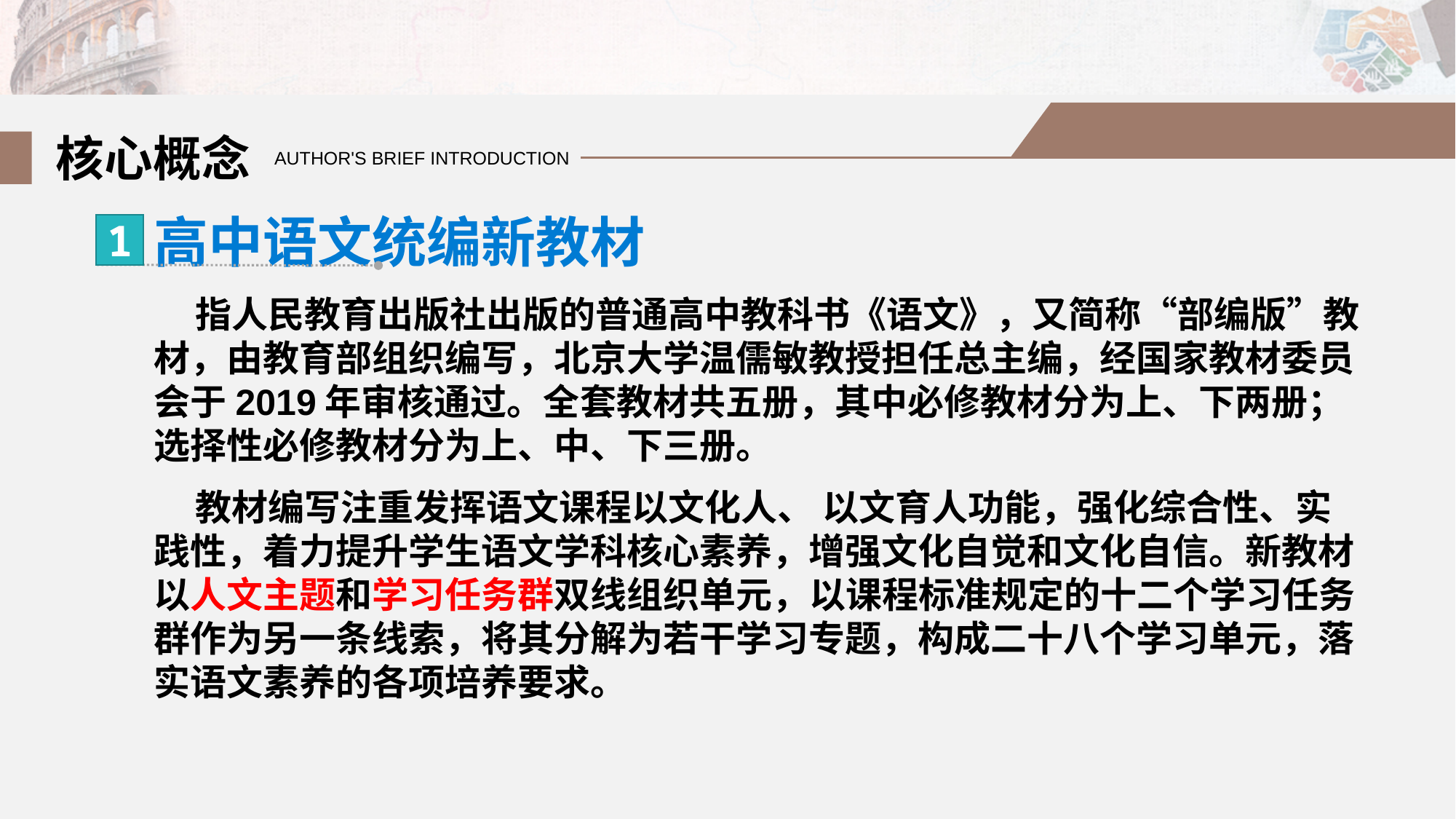

核心概念

AUTHOR'S BRIEF INTRODUCTION
高中语文统编新教材
    指人民教育出版社出版的普通高中教科书《语文》，又简称“部编版”教材，由教育部组织编写，北京大学温儒敏教授担任总主编，经国家教材委员会于2019年审核通过。全套教材共五册，其中必修教材分为上、下两册；选择性必修教材分为上、中、下三册。
    教材编写注重发挥语文课程以文化人、 以文育人功能，强化综合性、实践性，着力提升学生语文学科核心素养，增强文化自觉和文化自信。新教材以人文主题和学习任务群双线组织单元，以课程标准规定的十二个学习任务群作为另一条线索，将其分解为若干学习专题，构成二十八个学习单元，落实语文素养的各项培养要求。
1